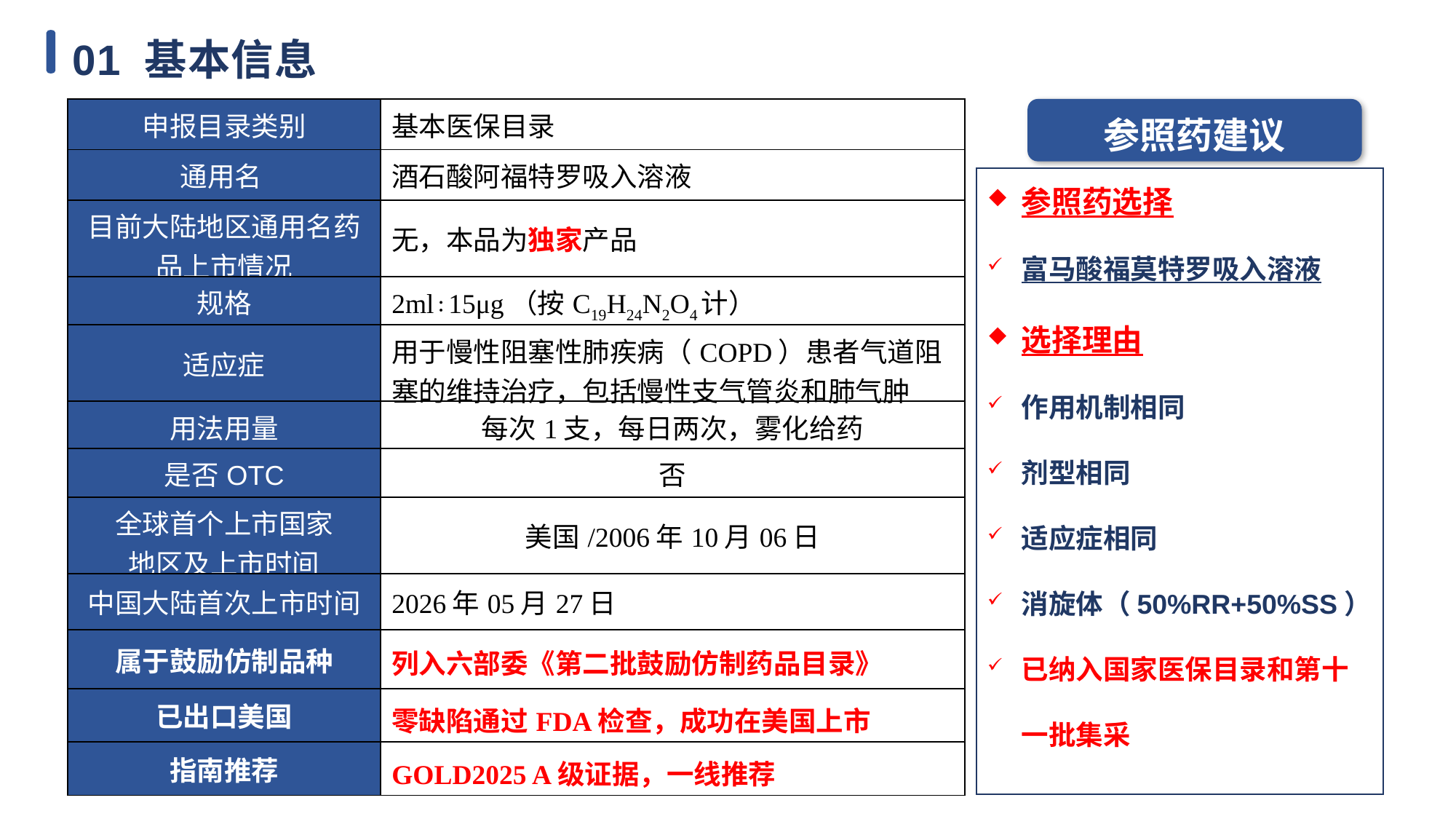

01 基本信息
参照药建议

参照药选择
富马酸福莫特罗吸入溶液
选择理由
作用机制相同
剂型相同
适应症相同
消旋体（50%RR+50%SS）
已纳入国家医保目录和第十一批集采

| 申报目录类别 | 基本医保目录 |
| --- | --- |
| 通用名 | 酒石酸阿福特罗吸入溶液 |
| 目前大陆地区通用名药品上市情况 | 无，本品为独家产品 |
| 规格 | 2ml∶15μg（按C19H24N2O4计） |
| 适应症 | 用于慢性阻塞性肺疾病（COPD）患者气道阻塞的维持治疗，包括慢性支气管炎和肺气肿 |
| 用法用量 | 每次1支，每日两次，雾化给药 |
| 是否OTC | 否 |
| 全球首个上市国家 地区及上市时间 | 美国/2006年10月06日 |
| 中国大陆首次上市时间 | 2026年05月27日 |
| 属于鼓励仿制品种 | 列入六部委《第二批鼓励仿制药品目录》 |
| 已出口美国 | 零缺陷通过FDA检查，成功在美国上市 |
| 指南推荐 | GOLD2025 A级证据，一线推荐 |
绪论
关键技术与难点